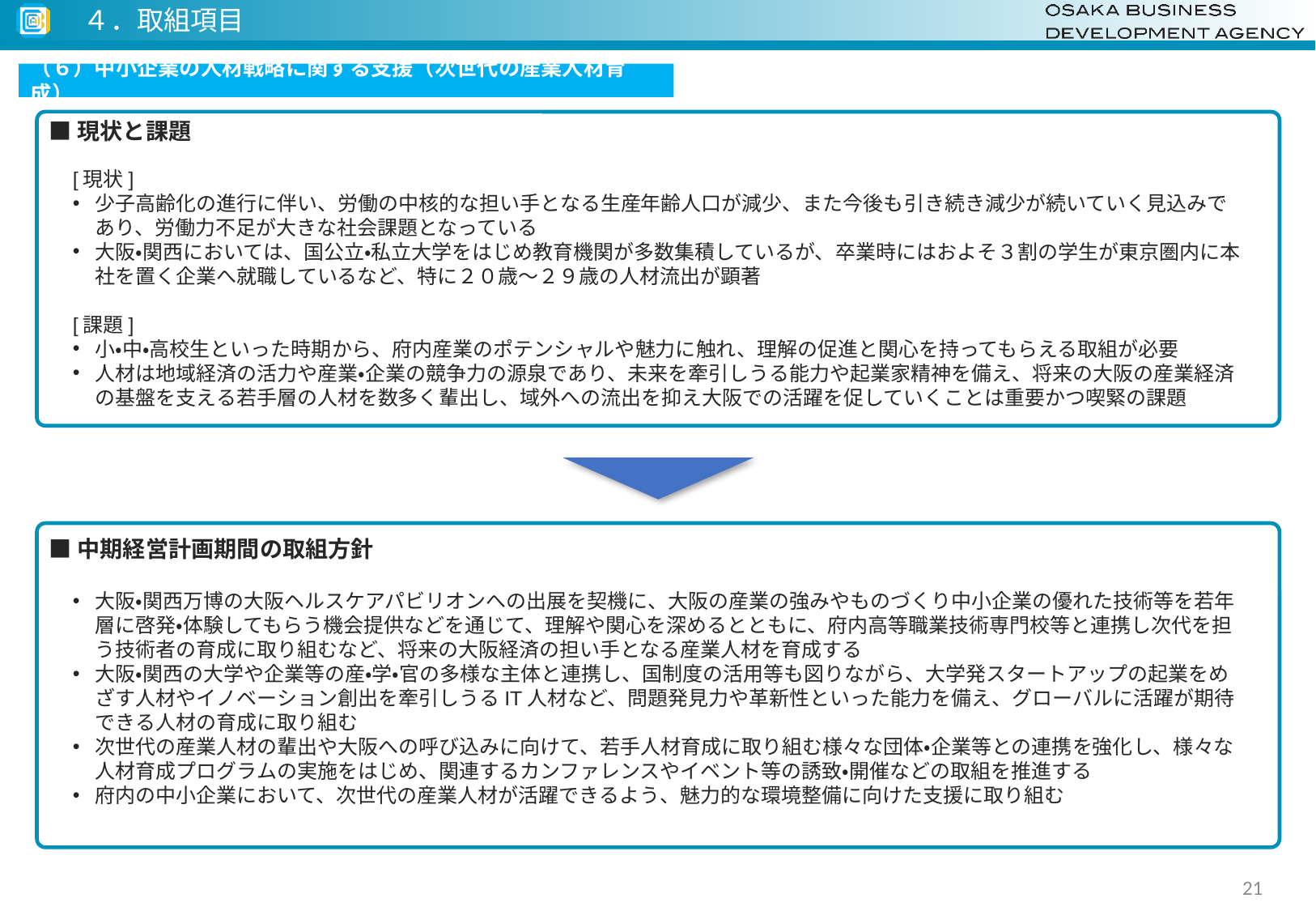

４．取組項目
（６）中小企業の人材戦略に関する支援（次世代の産業人材育成）
■現状と課題

[現状]
少子高齢化の進行に伴い、労働の中核的な担い手となる生産年齢人口が減少、また今後も引き続き減少が続いていく見込みであり、労働力不足が大きな社会課題となっている
大阪・関西においては、国公立・私立大学をはじめ教育機関が多数集積しているが、卒業時にはおよそ３割の学生が東京圏内に本社を置く企業へ就職しているなど、特に２０歳～２９歳の人材流出が顕著

[課題]
小・中・高校生といった時期から、府内産業のポテンシャルや魅力に触れ、理解の促進と関心を持ってもらえる取組が必要
人材は地域経済の活力や産業・企業の競争力の源泉であり、未来を牽引しうる能力や起業家精神を備え、将来の大阪の産業経済の基盤を支える若手層の人材を数多く輩出し、域外への流出を抑え大阪での活躍を促していくことは重要かつ喫緊の課題

■中期経営計画期間の取組方針
大阪・関西万博の大阪ヘルスケアパビリオンへの出展を契機に、大阪の産業の強みやものづくり中小企業の優れた技術等を若年層に啓発・体験してもらう機会提供などを通じて、理解や関心を深めるとともに、府内高等職業技術専門校等と連携し次代を担う技術者の育成に取り組むなど、将来の大阪経済の担い手となる産業人材を育成する
大阪・関西の大学や企業等の産・学・官の多様な主体と連携し、国制度の活用等も図りながら、大学発スタートアップの起業をめざす人材やイノベーション創出を牽引しうるIT人材など、問題発見力や革新性といった能力を備え、グローバルに活躍が期待できる人材の育成に取り組む
次世代の産業人材の輩出や大阪への呼び込みに向けて、若手人材育成に取り組む様々な団体・企業等との連携を強化し、様々な人材育成プログラムの実施をはじめ、関連するカンファレンスやイベント等の誘致・開催などの取組を推進する
府内の中小企業において、次世代の産業人材が活躍できるよう、魅力的な環境整備に向けた支援に取り組む
21